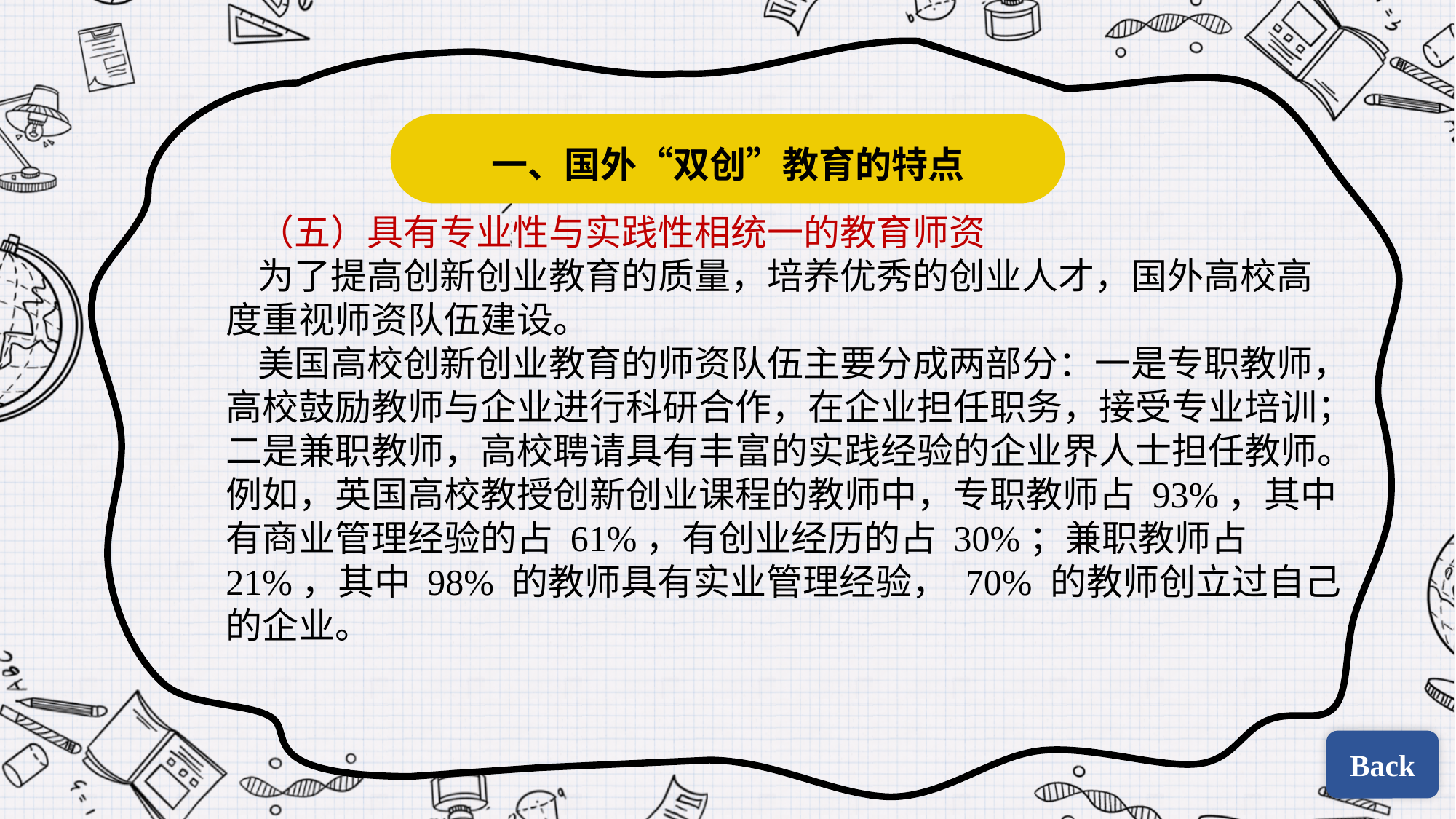

一、国外“双创”教育的特点
（五）具有专业性与实践性相统一的教育师资
为了提高创新创业教育的质量，培养优秀的创业人才，国外高校高度重视师资队伍建设。
美国高校创新创业教育的师资队伍主要分成两部分：一是专职教师，高校鼓励教师与企业进行科研合作，在企业担任职务，接受专业培训；二是兼职教师，高校聘请具有丰富的实践经验的企业界人士担任教师。例如，英国高校教授创新创业课程的教师中，专职教师占 93%，其中有商业管理经验的占 61%，有创业经历的占 30%；兼职教师占 21%，其中 98% 的教师具有实业管理经验， 70% 的教师创立过自己的企业。

Back